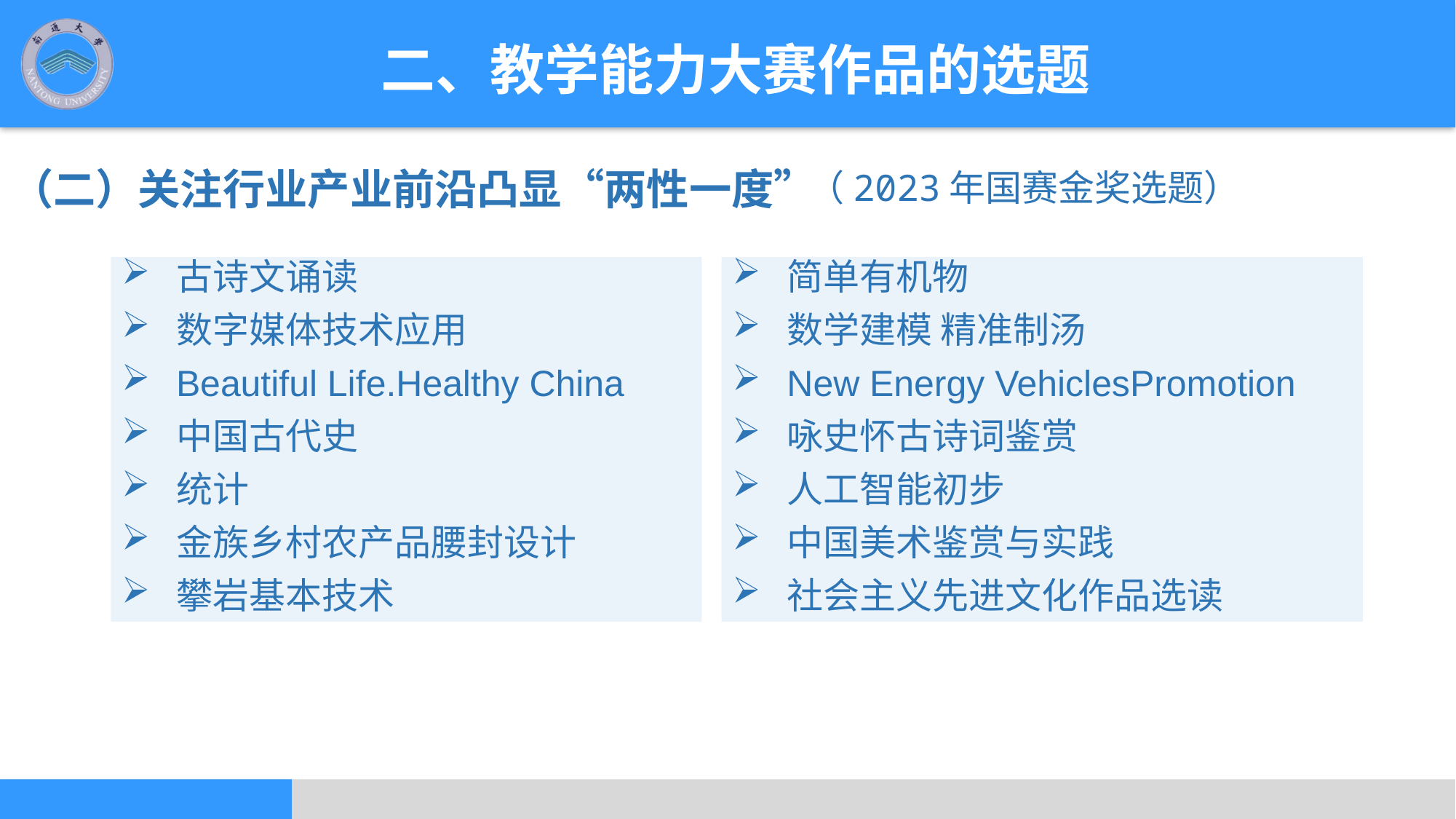

二、教学能力大赛作品的选题
（二）关注行业产业前沿凸显“两性一度”
（2023年国赛金奖选题）
古诗文诵读
数字媒体技术应用
Beautiful Life.Healthy China
中国古代史
统计
金族乡村农产品腰封设计
攀岩基本技术
简单有机物
数学建模 精准制汤
New Energy VehiclesPromotion
咏史怀古诗词鉴赏
人工智能初步
中国美术鉴赏与实践
社会主义先进文化作品选读